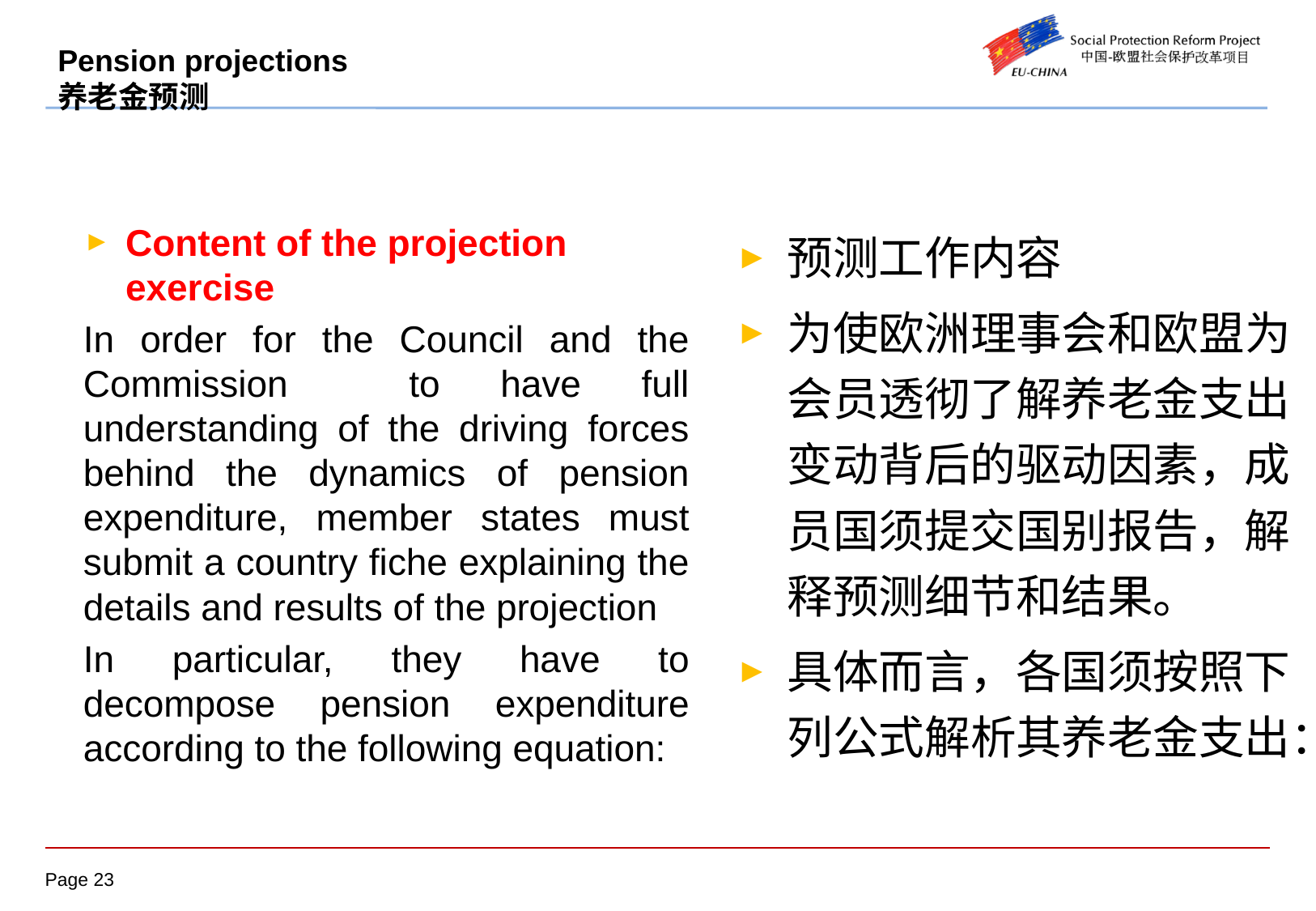

# Pension projections 养老金预测
Content of the projection exercise
In order for the Council and the Commission  to have full understanding of the driving forces behind the dynamics of pension expenditure, member states must submit a country fiche explaining the details and results of the projection
In particular, they have to decompose pension expenditure according to the following equation:

预测工作内容
为使欧洲理事会和欧盟为会员透彻了解养老金支出变动背后的驱动因素，成员国须提交国别报告，解释预测细节和结果。
具体而言，各国须按照下列公式解析其养老金支出：